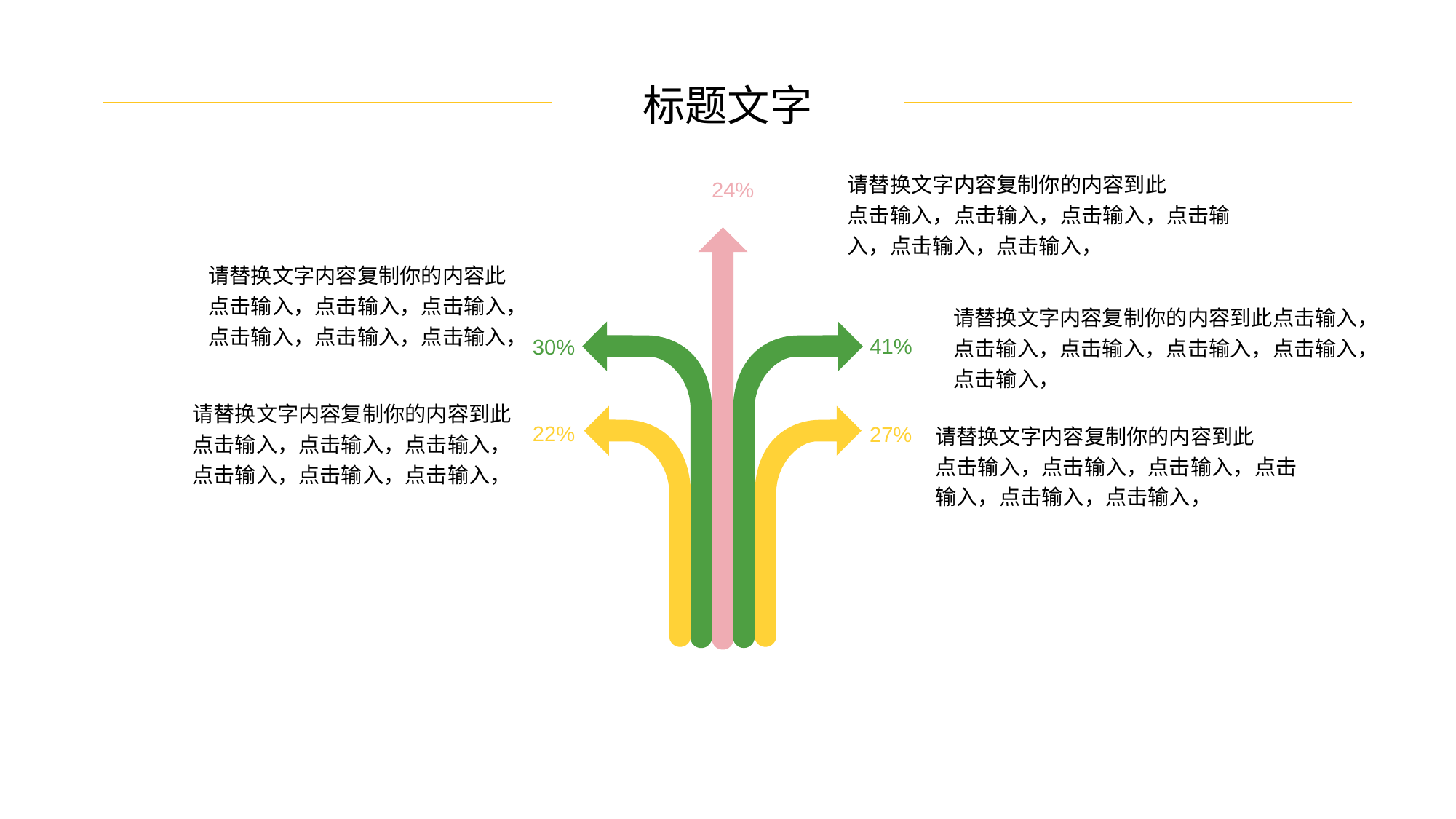

标题文字
24%
请替换文字内容复制你的内容到此
点击输入，点击输入，点击输入，点击输入，点击输入，点击输入，

请替换文字内容复制你的内容此
点击输入，点击输入，点击输入，点击输入，点击输入，点击输入，
30%
请替换文字内容复制你的内容到此点击输入，点击输入，点击输入，点击输入，点击输入，点击输入，
41%
22%
请替换文字内容复制你的内容到此
点击输入，点击输入，点击输入，点击输入，点击输入，点击输入，
27%
请替换文字内容复制你的内容到此
点击输入，点击输入，点击输入，点击输入，点击输入，点击输入，